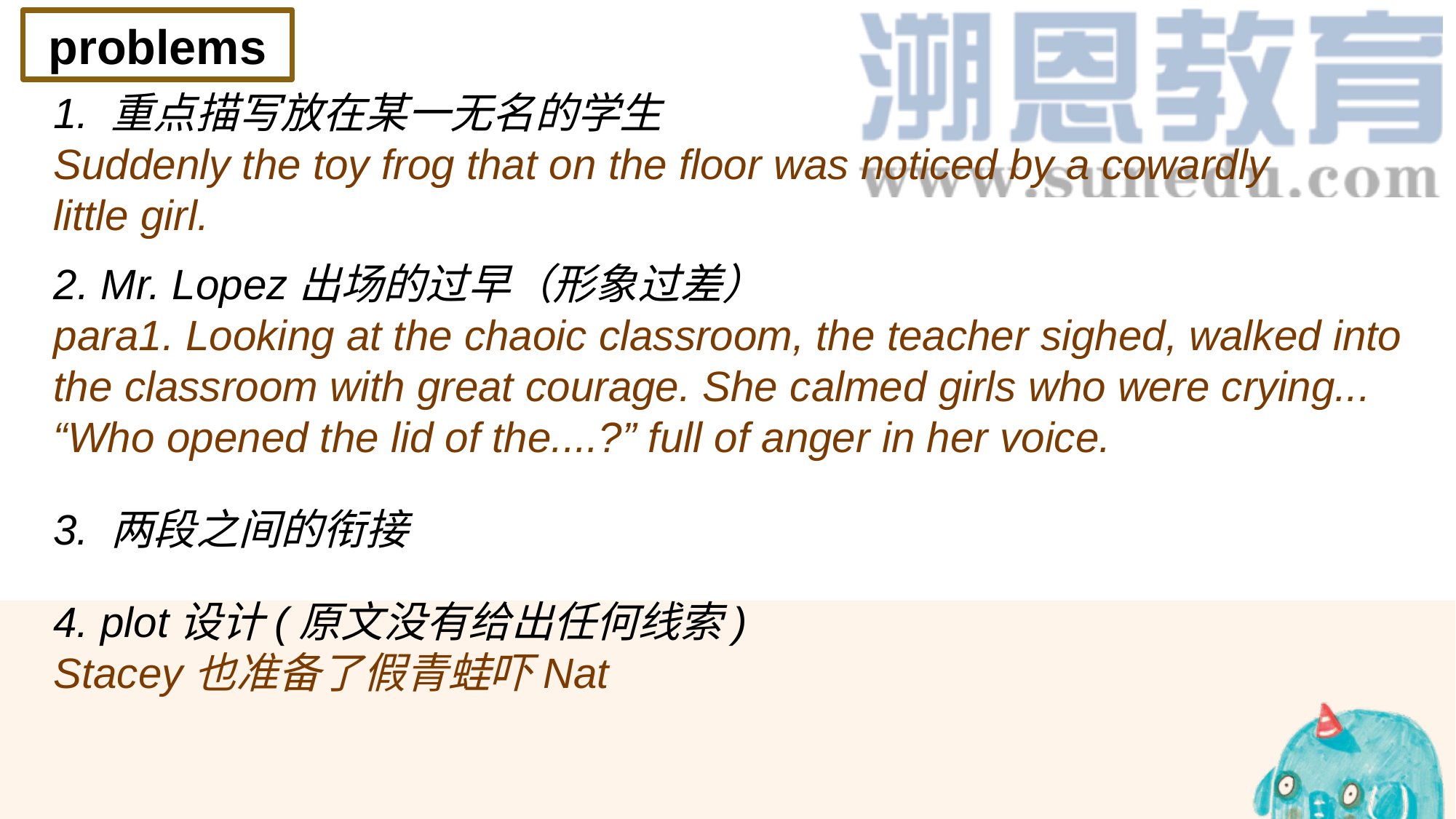

problems
#
1. 重点描写放在某一无名的学生
Suddenly the toy frog that on the floor was noticed by a cowardly little girl.
2. Mr. Lopez出场的过早（形象过差）
para1. Looking at the chaoic classroom, the teacher sighed, walked into the classroom with great courage. She calmed girls who were crying...
“Who opened the lid of the....?” full of anger in her voice.
3. 两段之间的衔接

4. plot设计(原文没有给出任何线索)
Stacey也准备了假青蛙吓Nat